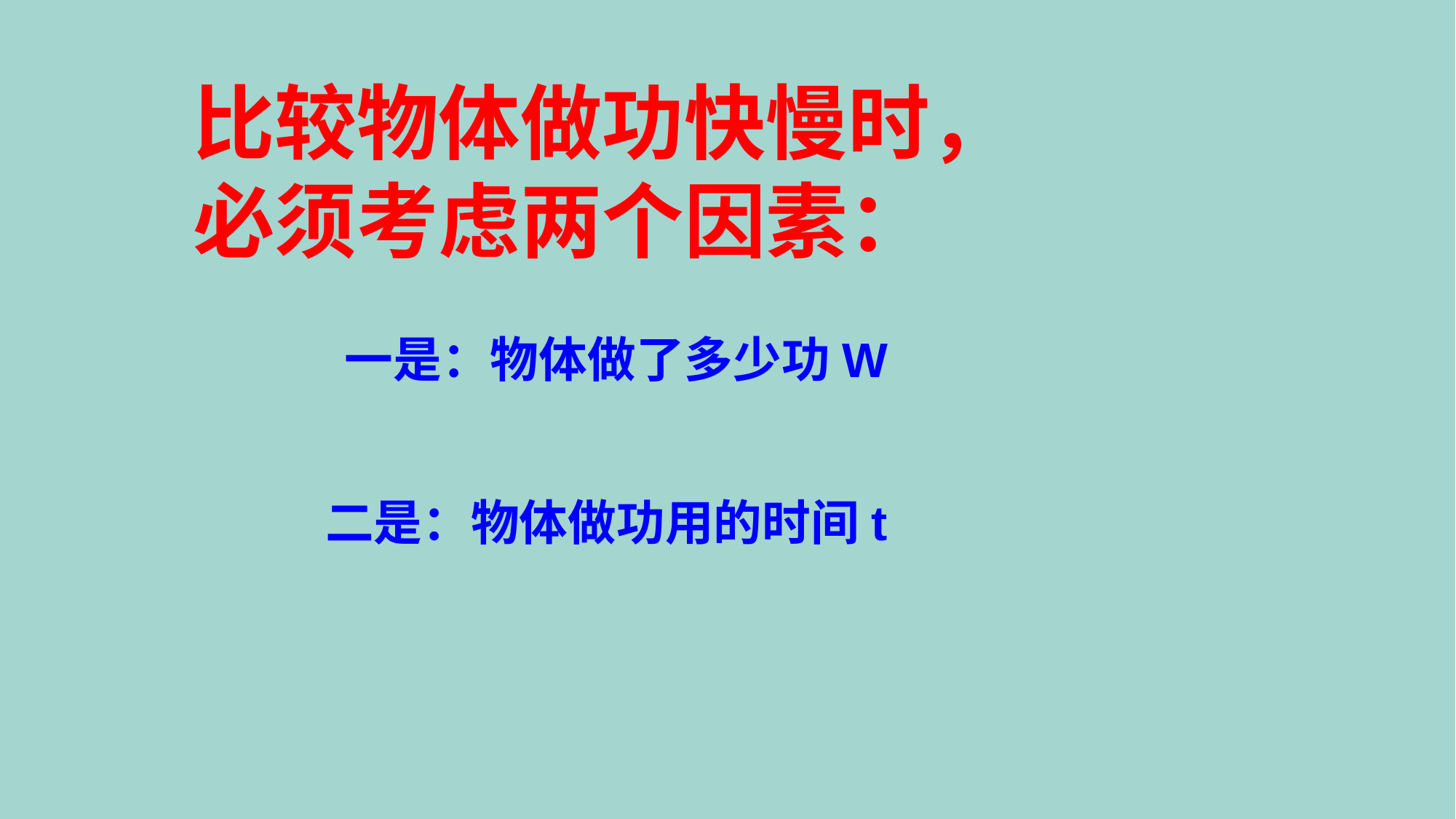

比较物体做功快慢时，
必须考虑两个因素：
一是：物体做了多少功W
二是：物体做功用的时间t